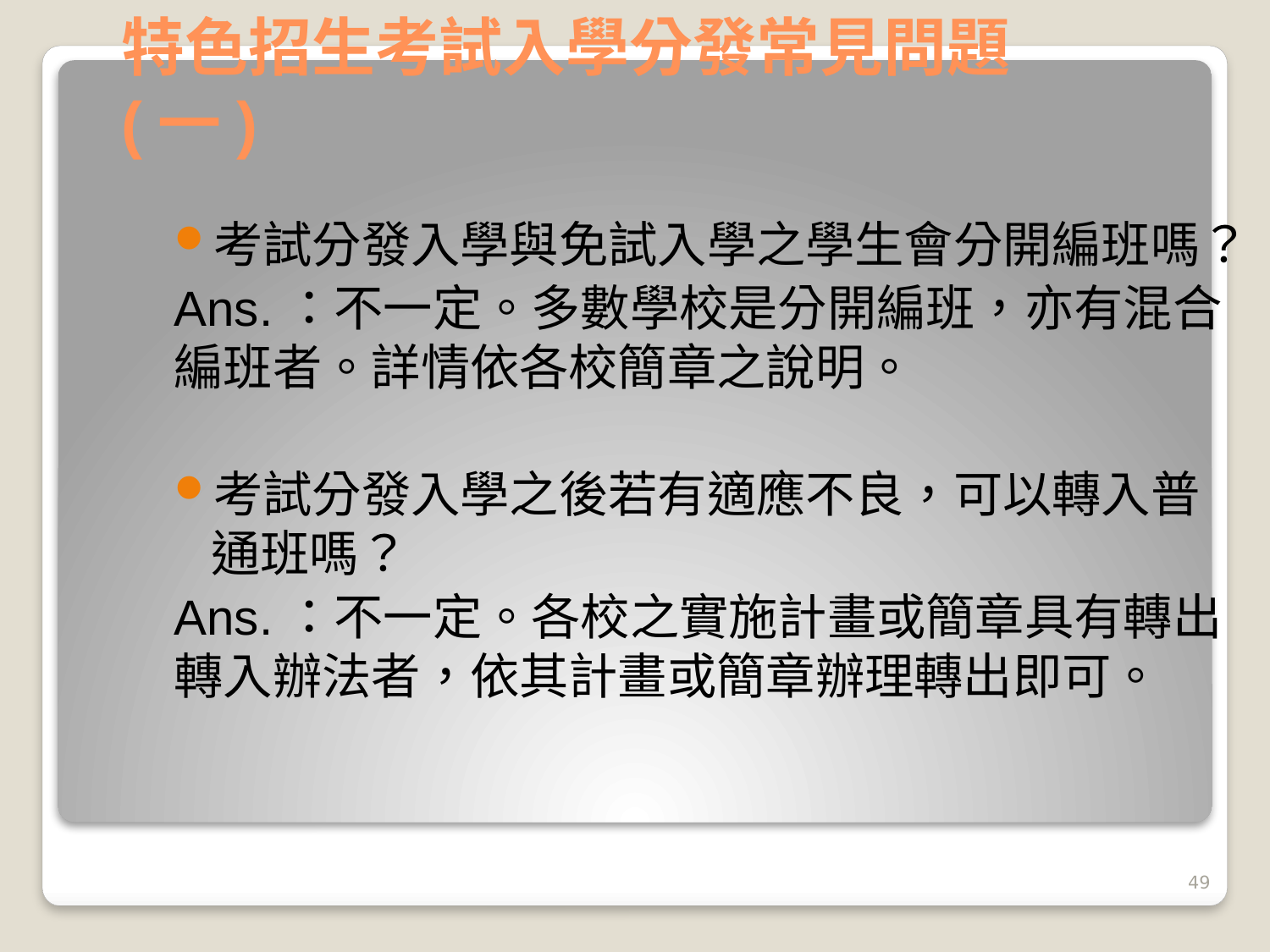

# 特色招生考試入學分發常見問題(一)
考試分發入學與免試入學之學生會分開編班嗎？
Ans.：不一定。多數學校是分開編班，亦有混合編班者。詳情依各校簡章之說明。

考試分發入學之後若有適應不良，可以轉入普通班嗎？
Ans.：不一定。各校之實施計畫或簡章具有轉出轉入辦法者，依其計畫或簡章辦理轉出即可。

49